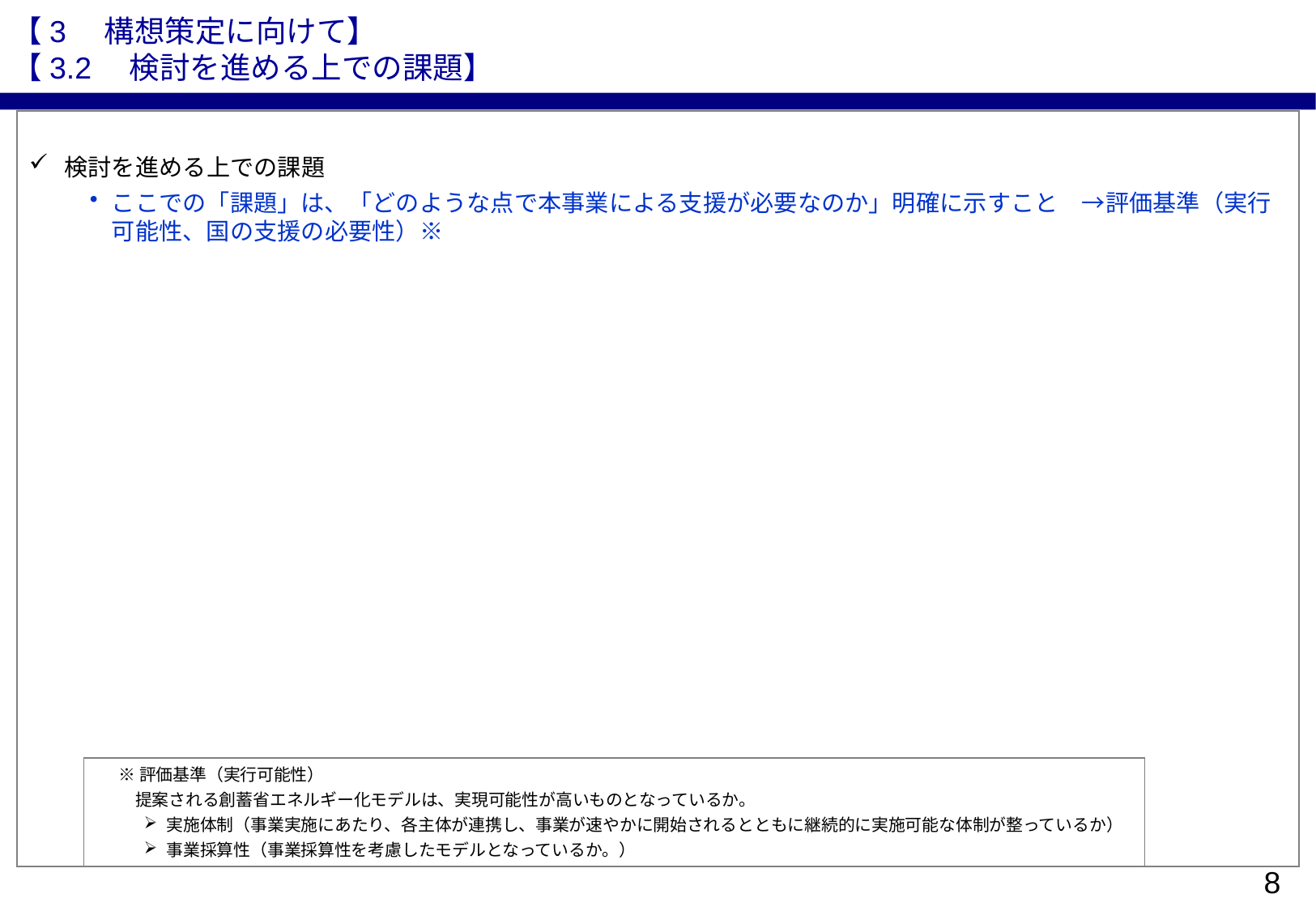

【3　構想策定に向けて】
【3.2　検討を進める上での課題】

検討を進める上での課題
ここでの「課題」は、「どのような点で本事業による支援が必要なのか」明確に示すこと　→評価基準（実行可能性、国の支援の必要性）※
※評価基準（実行可能性）
　提案される創蓄省エネルギー化モデルは、実現可能性が高いものとなっているか。
実施体制（事業実施にあたり、各主体が連携し、事業が速やかに開始されるとともに継続的に実施可能な体制が整っているか）
事業採算性（事業採算性を考慮したモデルとなっているか。）